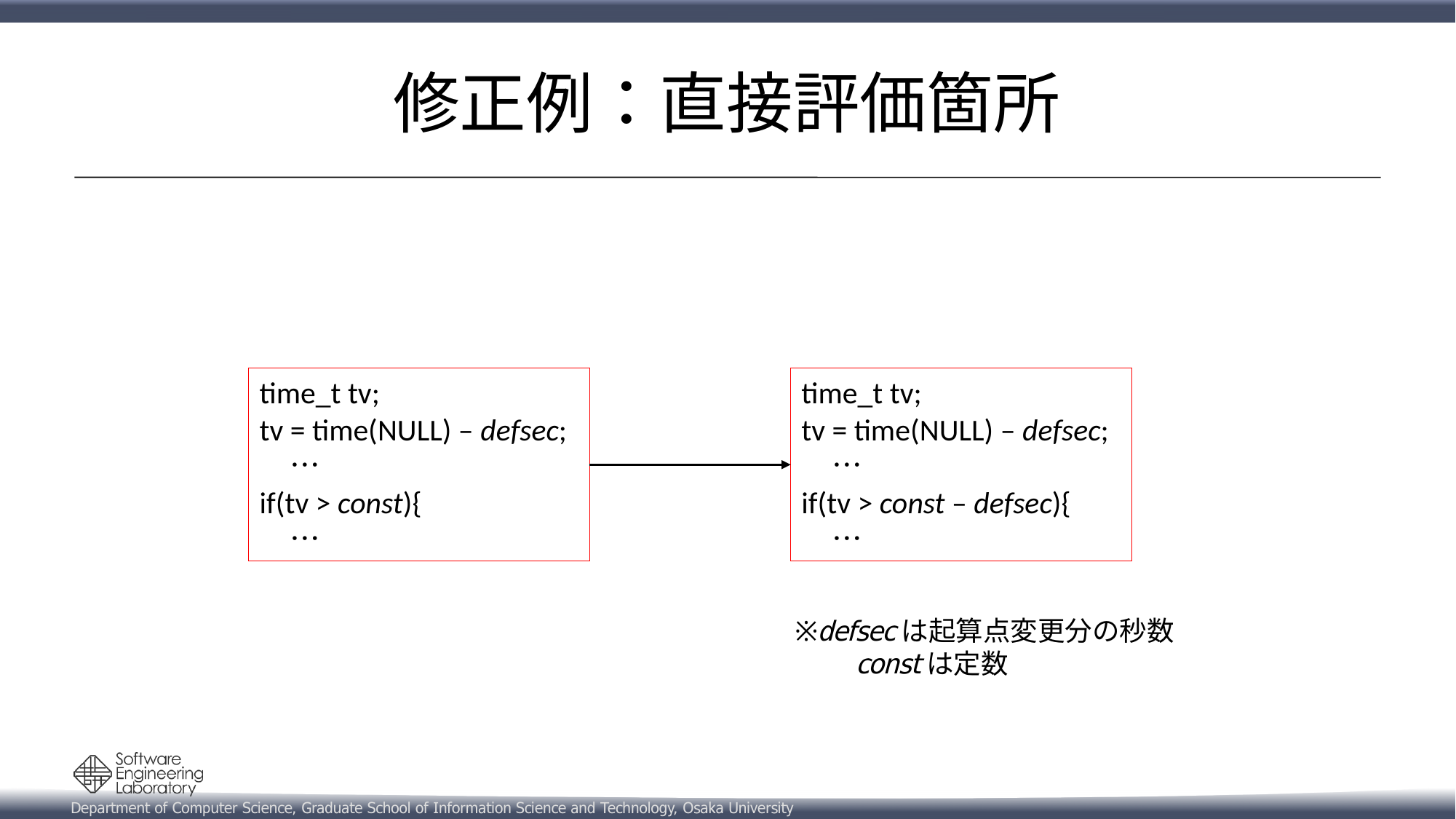

# 修正例：直接評価箇所
time_t tv;
tv = time(NULL) – defsec;
　…
if(tv > const){
　…
time_t tv;
tv = time(NULL) – defsec;
　…
if(tv > const – defsec){
　…
※defsecは起算点変更分の秒数
　　constは定数